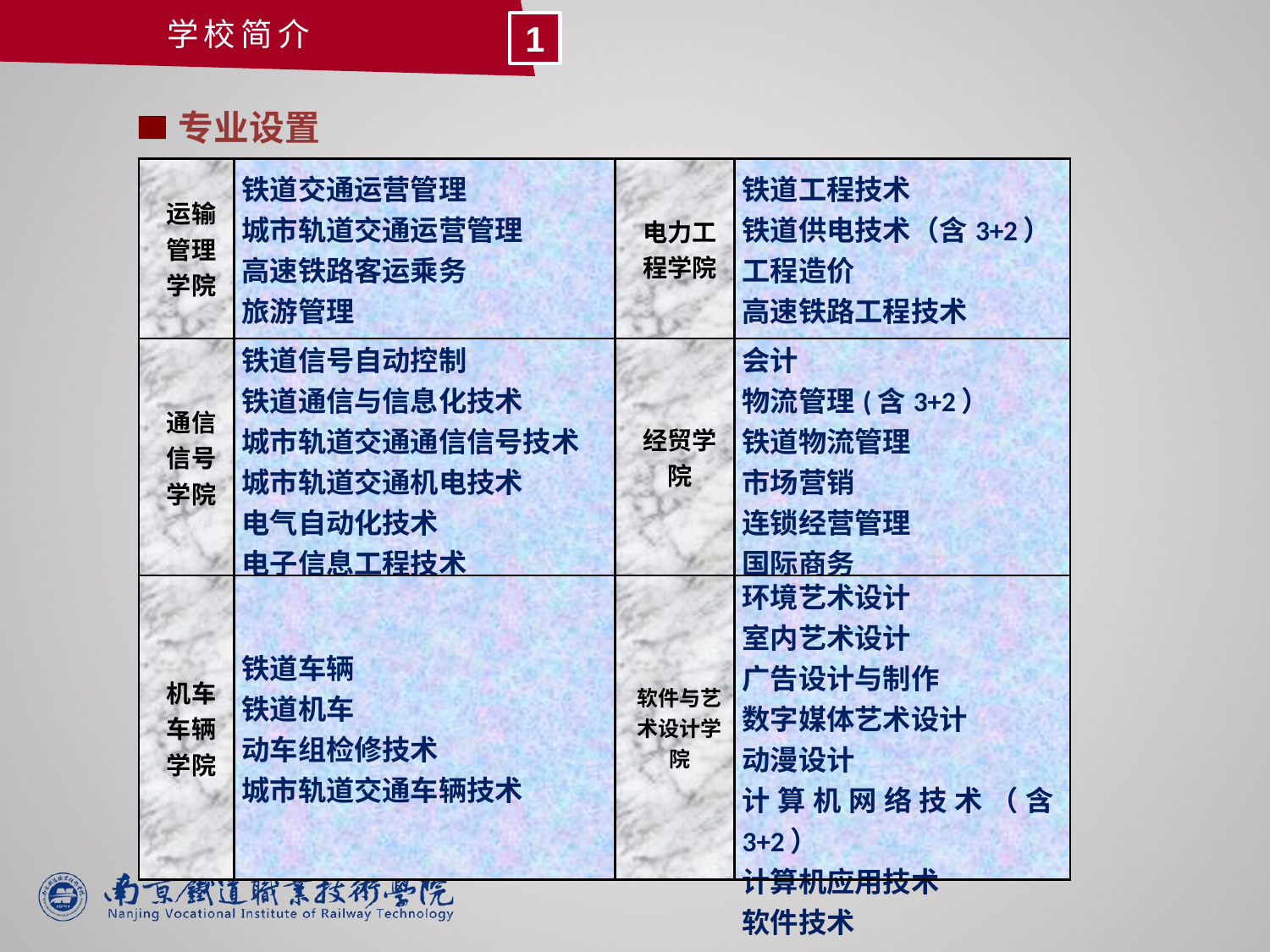

学校简介
1
专业设置

| 运输管理学院 | 铁道交通运营管理 城市轨道交通运营管理 高速铁路客运乘务 旅游管理 | 电力工程学院 | 铁道工程技术 铁道供电技术（含3+2） 工程造价 高速铁路工程技术 |
| --- | --- | --- | --- |
| 通信信号学院 | 铁道信号自动控制 铁道通信与信息化技术 城市轨道交通通信信号技术 城市轨道交通机电技术 电气自动化技术 电子信息工程技术 通信技术 | 经贸学院 | 会计 物流管理(含3+2） 铁道物流管理 市场营销 连锁经营管理 国际商务 |
| 机车车辆学院 | 铁道车辆 铁道机车 动车组检修技术 城市轨道交通车辆技术 | 软件与艺术设计学院 | 环境艺术设计 室内艺术设计 广告设计与制作 数字媒体艺术设计 动漫设计 计算机网络技术（含3+2） 计算机应用技术 软件技术 |